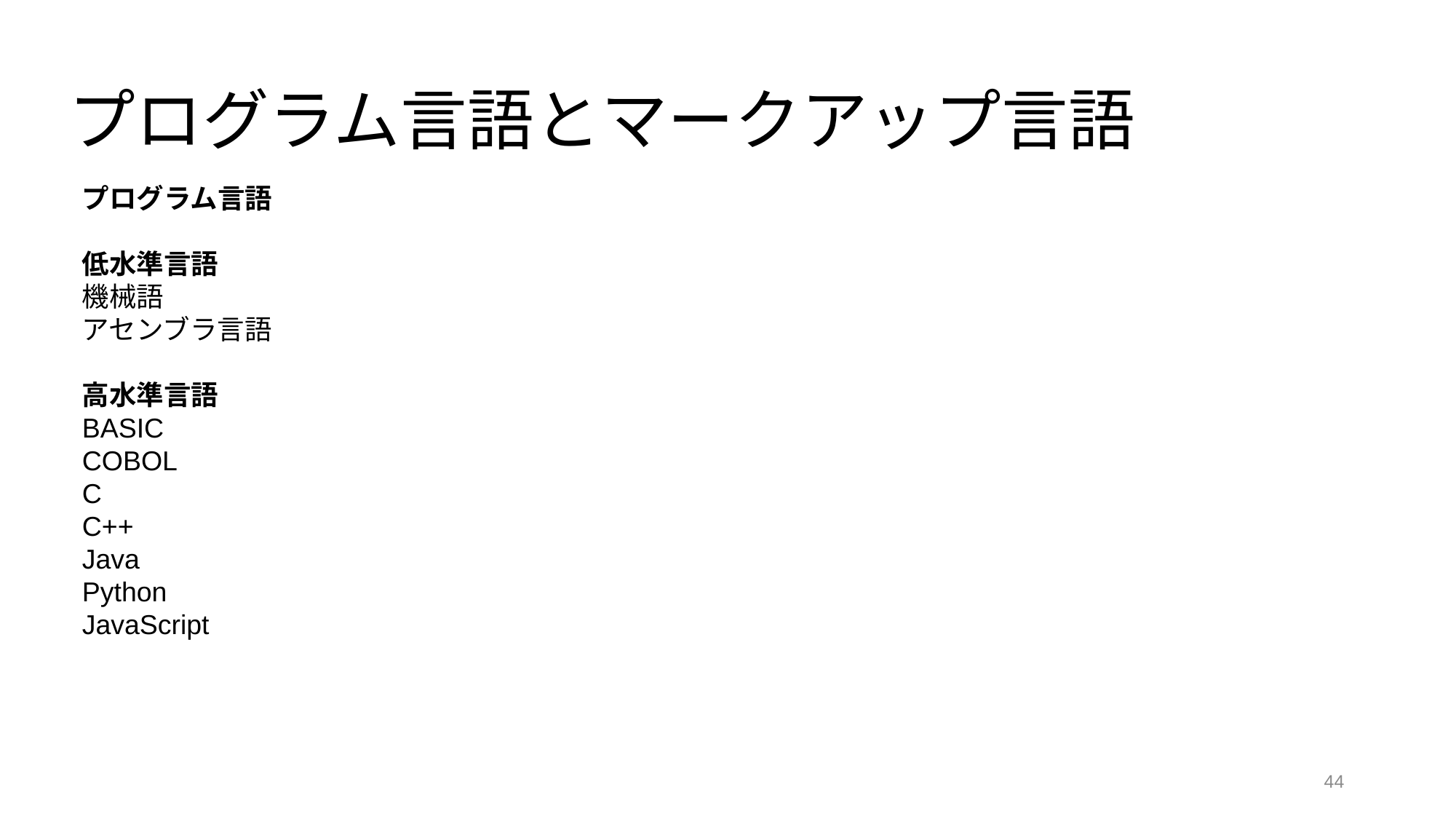

# プログラム言語とマークアップ言語
プログラム言語

低水準言語
機械語
アセンブラ言語

高水準言語
BASIC
COBOL
C
C++
Java
Python
JavaScript

44